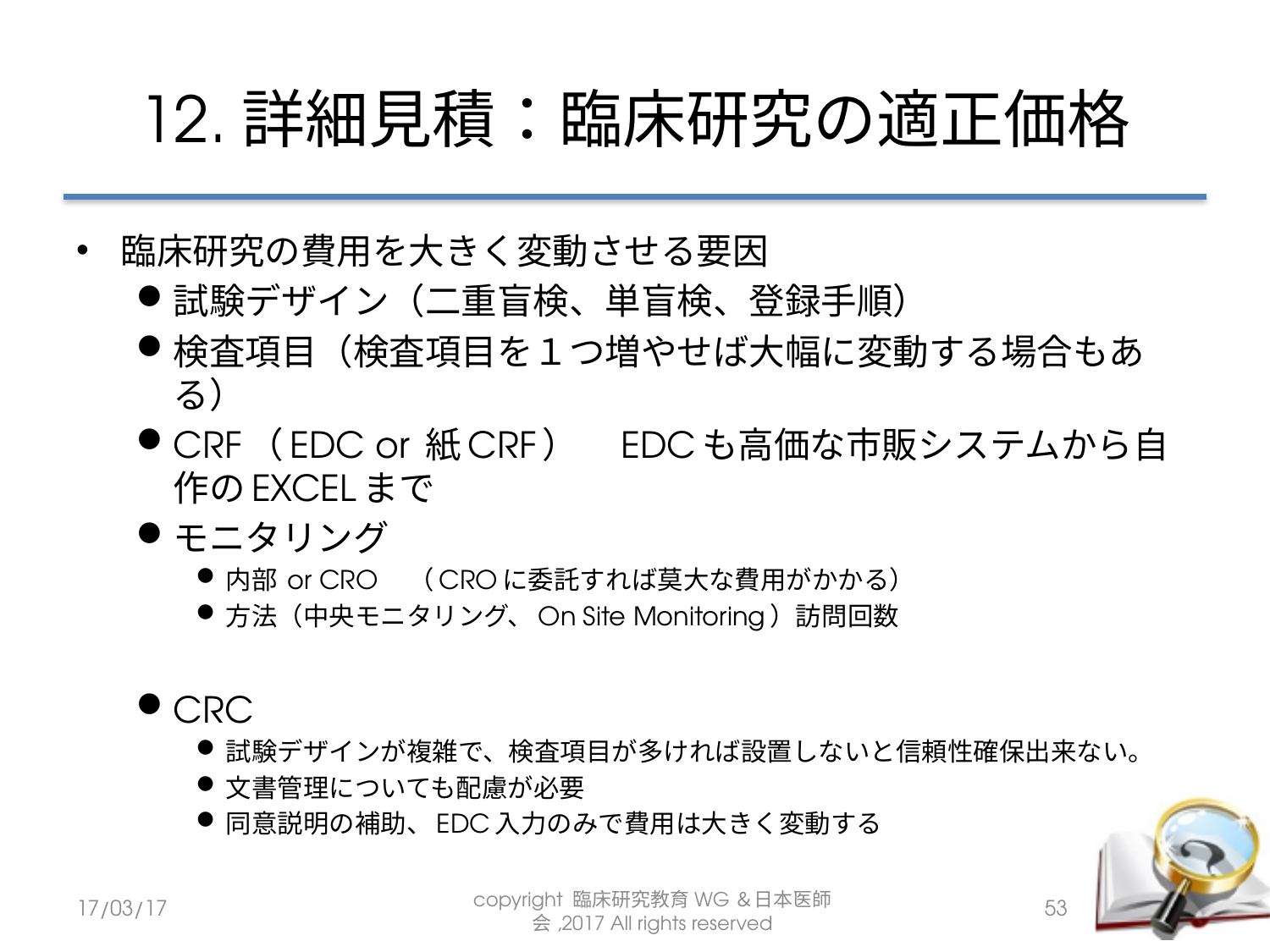

# 12.詳細見積：臨床研究の適正価格
臨床研究の費用を大きく変動させる要因
試験デザイン（二重盲検、単盲検、登録手順）
検査項目（検査項目を１つ増やせば大幅に変動する場合もある）
CRF（EDC or 紙CRF）　EDCも高価な市販システムから自作のEXCELまで
モニタリング
内部 or CRO　（CROに委託すれば莫大な費用がかかる）
方法（中央モニタリング、On Site Monitoring）訪問回数

CRC
試験デザインが複雑で、検査項目が多ければ設置しないと信頼性確保出来ない。
文書管理についても配慮が必要
同意説明の補助、EDC入力のみで費用は大きく変動する

17/03/17
copyright 臨床研究教育WG＆日本医師会,2017 All rights reserved
53